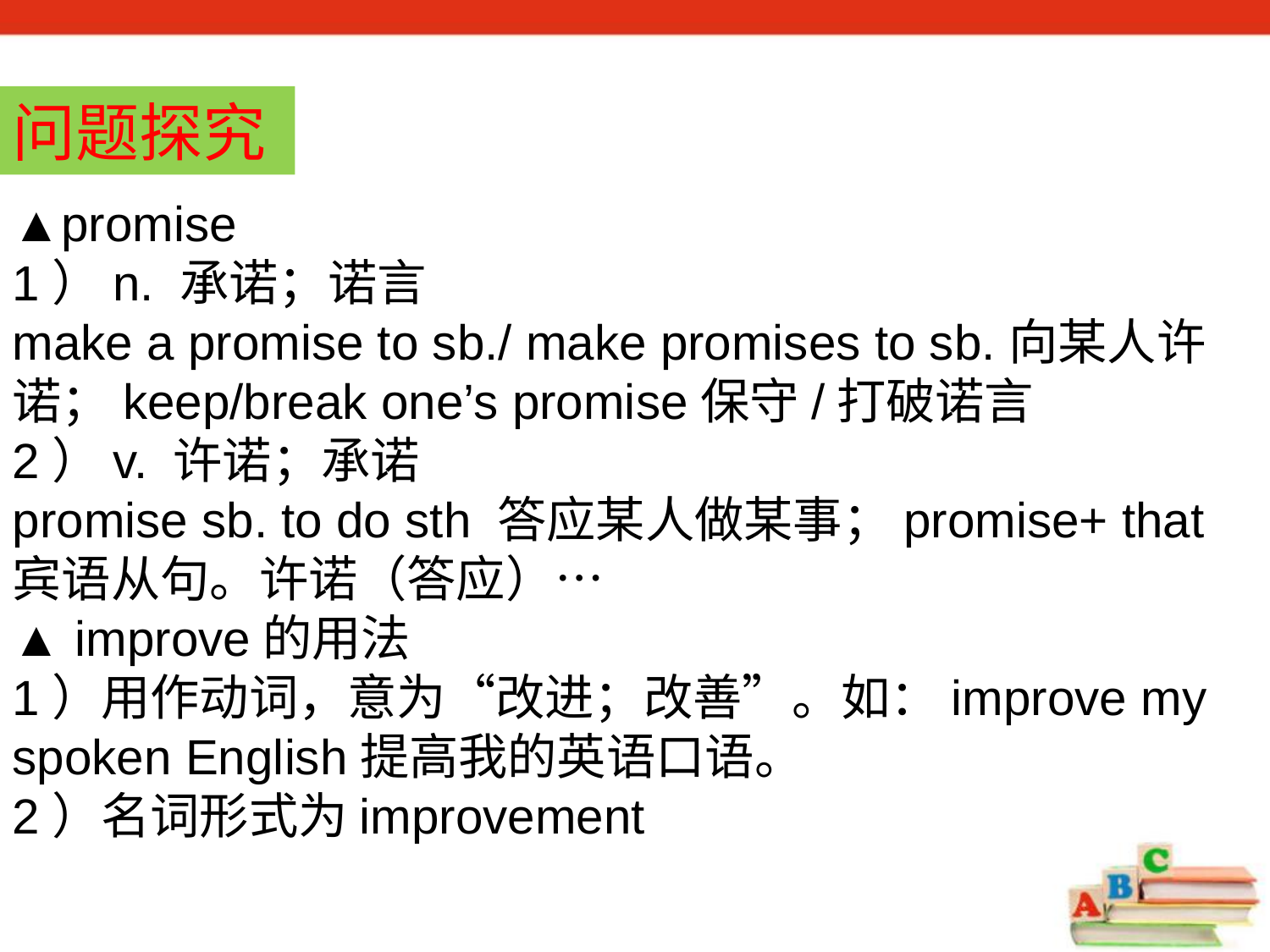

问题探究
▲promise
1）n. 承诺；诺言
make a promise to sb./ make promises to sb.向某人许诺；keep/break one’s promise保守/打破诺言
2）v. 许诺；承诺
promise sb. to do sth 答应某人做某事；promise+ that 宾语从句。许诺（答应）…
▲ improve的用法
1）用作动词，意为“改进；改善”。如：improve my spoken English提高我的英语口语。
2）名词形式为improvement